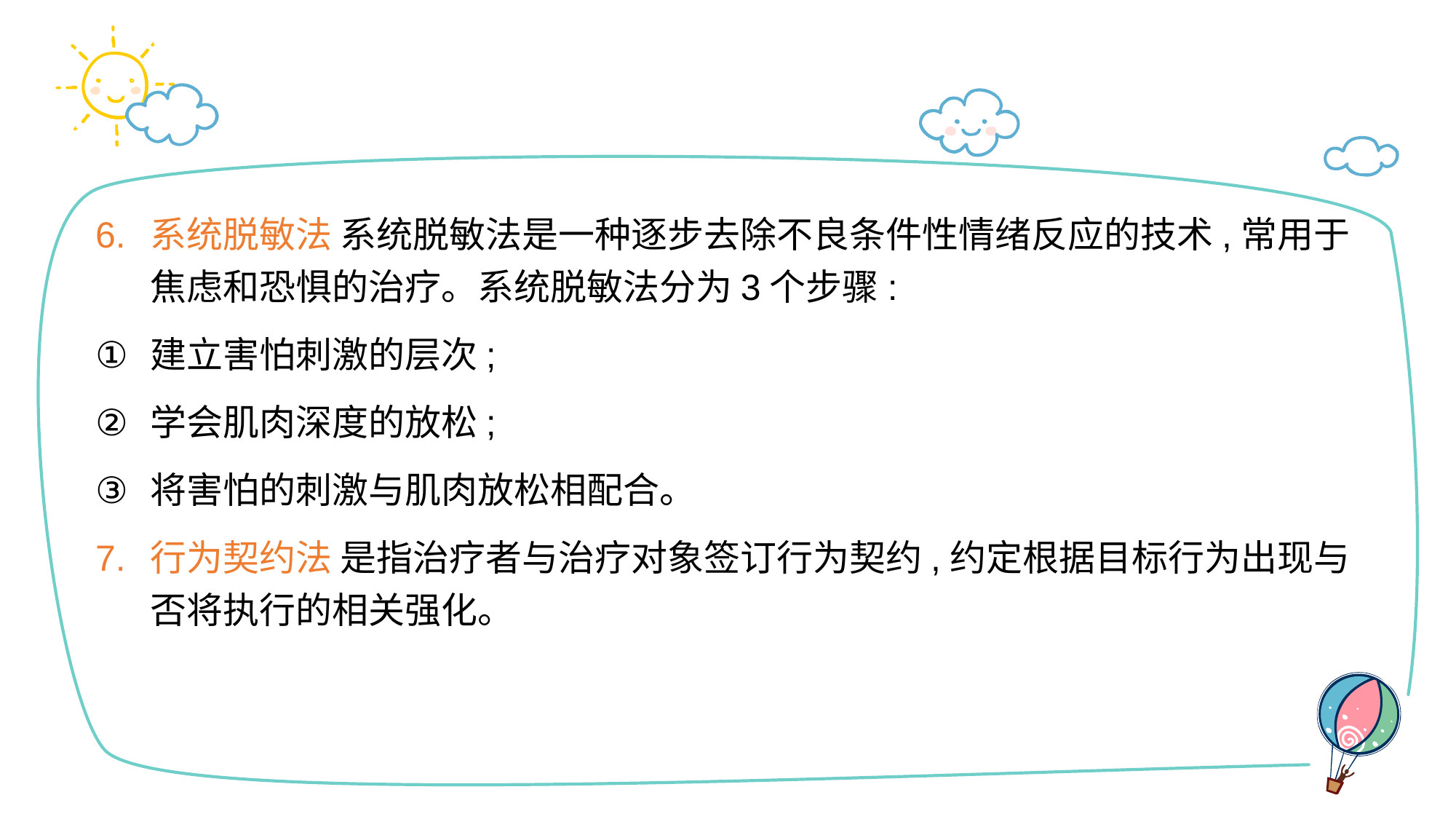

#
系统脱敏法 系统脱敏法是一种逐步去除不良条件性情绪反应的技术,常用于焦虑和恐惧的治疗。系统脱敏法分为3个步骤:
建立害怕刺激的层次;
学会肌肉深度的放松;
将害怕的刺激与肌肉放松相配合。
行为契约法 是指治疗者与治疗对象签订行为契约,约定根据目标行为出现与否将执行的相关强化。